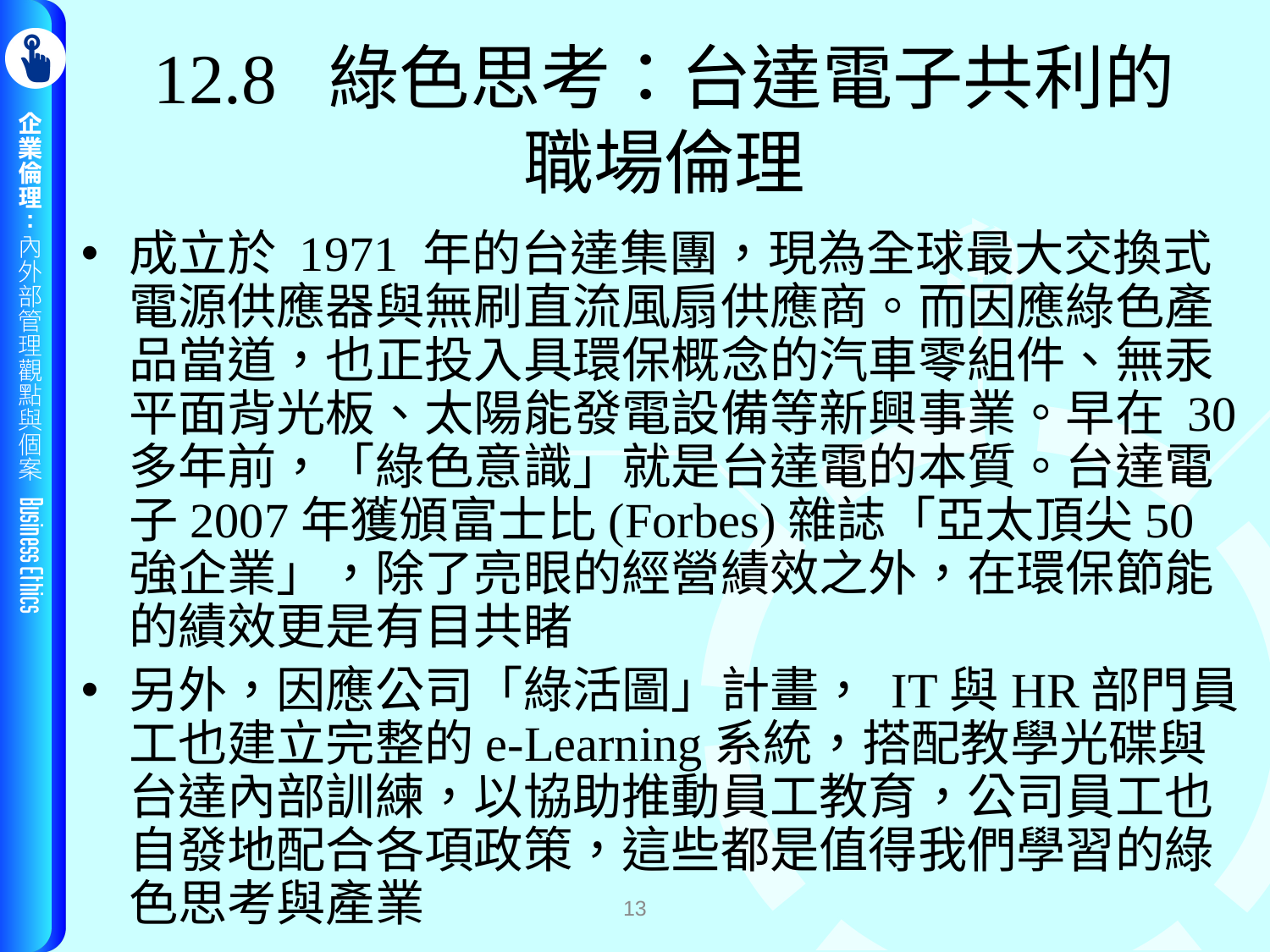

# 12.8  綠色思考：台達電子共利的 職場倫理
成立於 1971 年的台達集團，現為全球最大交換式電源供應器與無刷直流風扇供應商。而因應綠色產品當道，也正投入具環保概念的汽車零組件、無汞平面背光板、太陽能發電設備等新興事業。早在 30 多年前，「綠色意識」就是台達電的本質。台達電子2007年獲頒富士比(Forbes)雜誌「亞太頂尖50強企業」，除了亮眼的經營績效之外，在環保節能的績效更是有目共睹
另外，因應公司「綠活圖」計畫， IT與HR部門員工也建立完整的e-Learning系統，搭配教學光碟與台達內部訓練，以協助推動員工教育，公司員工也自發地配合各項政策，這些都是值得我們學習的綠色思考與產業
13